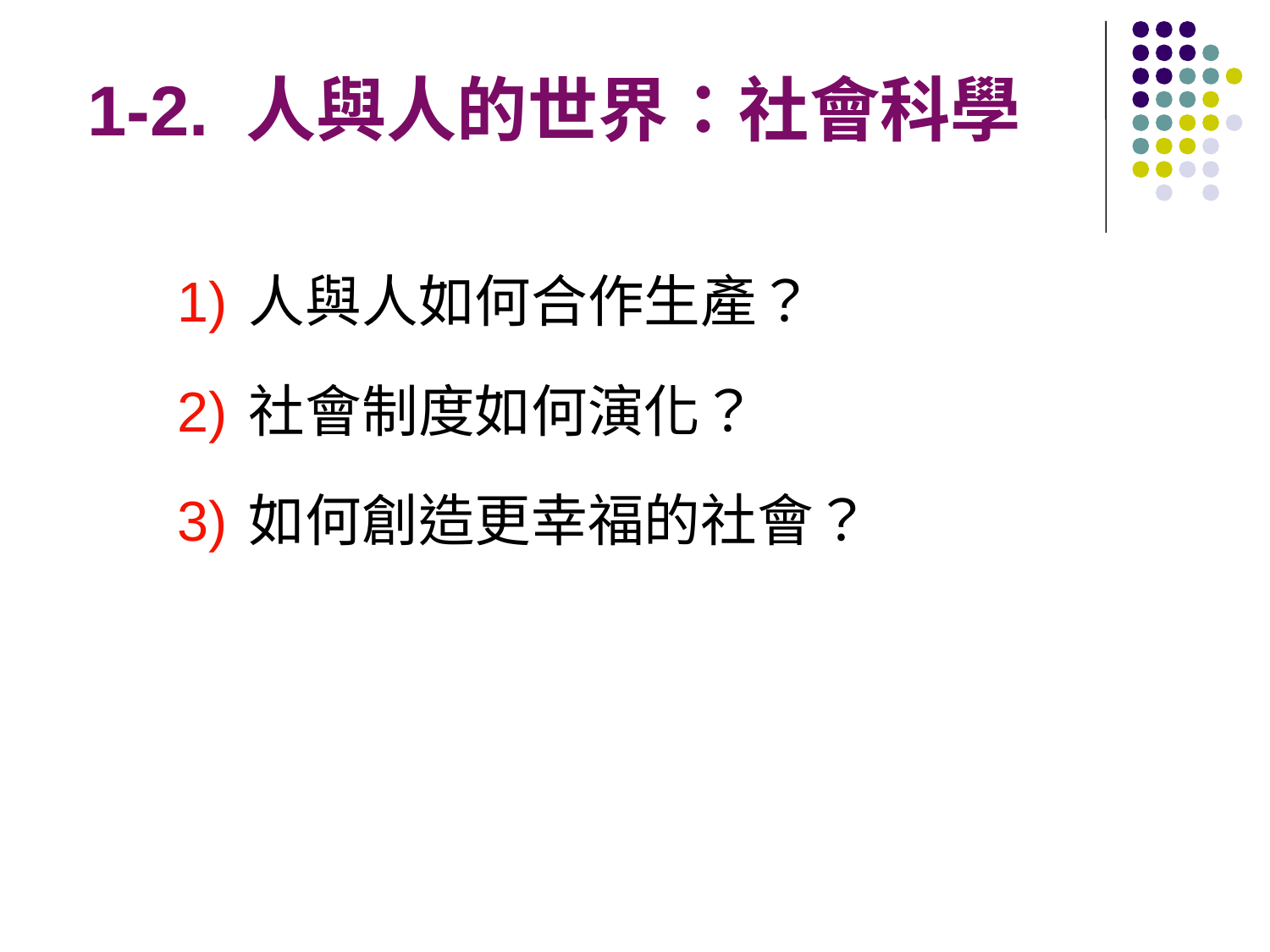

# 1-2. 人與人的世界：社會科學
人與人如何合作生產？
社會制度如何演化？
如何創造更幸福的社會？